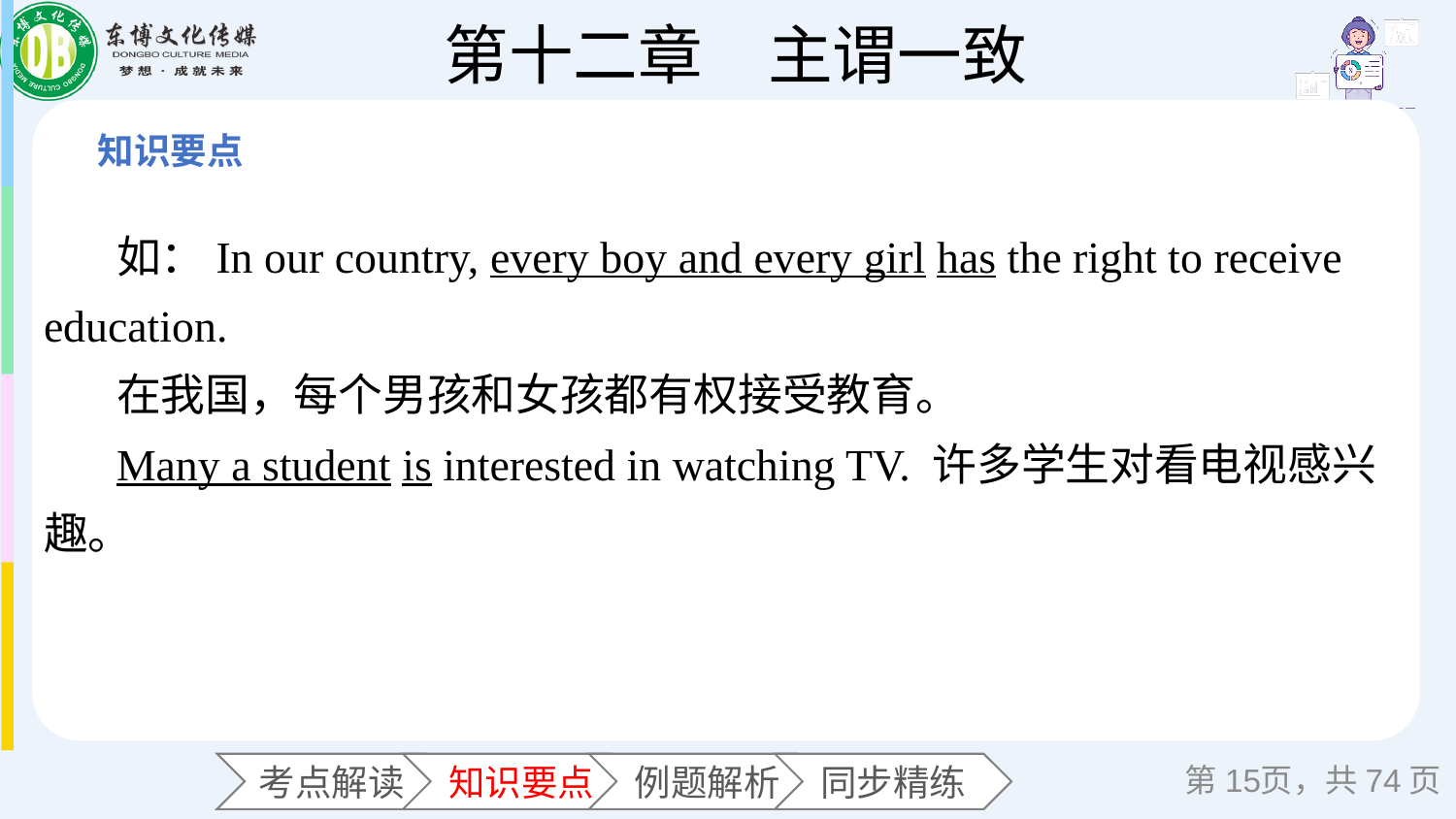

如：In our country, every boy and every girl has the right to receive education.
在我国，每个男孩和女孩都有权接受教育。
Many a student is interested in watching TV. 许多学生对看电视感兴趣。
第15页，共74页